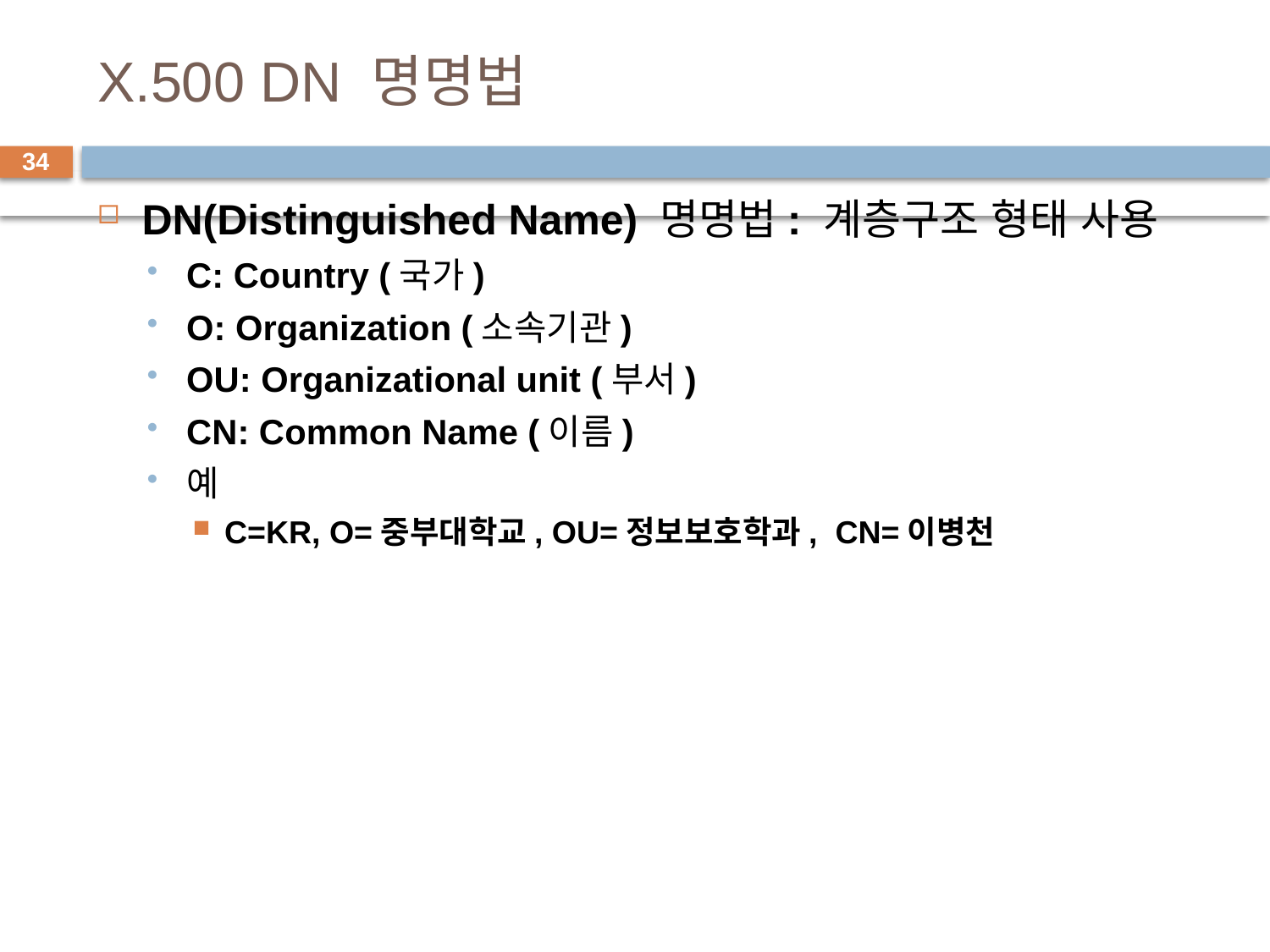

# X.500 DN 명명법
34
DN(Distinguished Name) 명명법: 계층구조 형태 사용
C: Country (국가)
O: Organization (소속기관)
OU: Organizational unit (부서)
CN: Common Name (이름)
예
C=KR, O=중부대학교, OU=정보보호학과,  CN=이병천